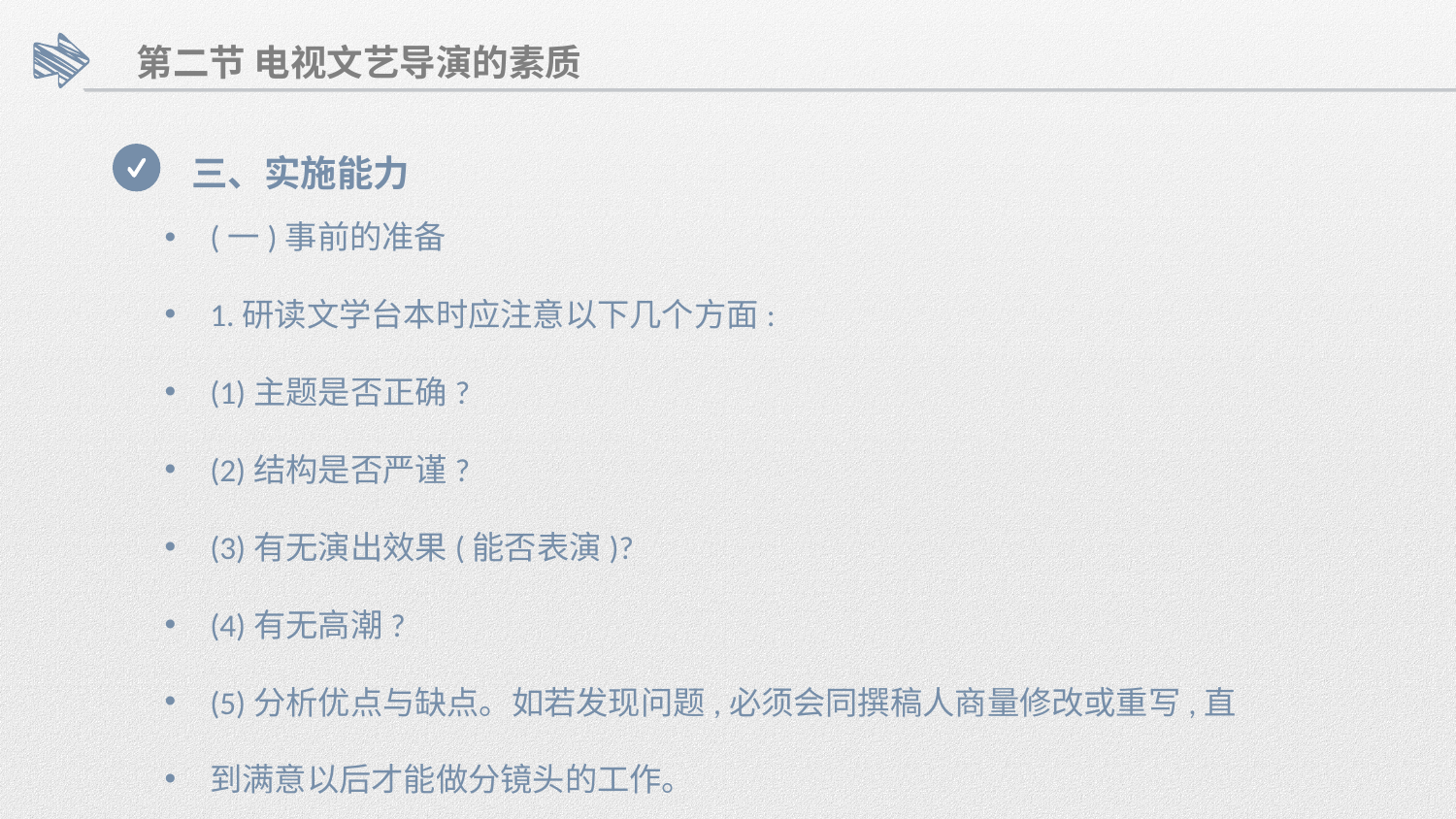

第二节 电视文艺导演的素质
三、实施能力

(一)事前的准备
1.研读文学台本时应注意以下几个方面:
(1)主题是否正确?
(2)结构是否严谨?
(3)有无演出效果(能否表演)?
(4)有无高潮?
(5)分析优点与缺点。如若发现问题,必须会同撰稿人商量修改或重写,直
到满意以后才能做分镜头的工作。